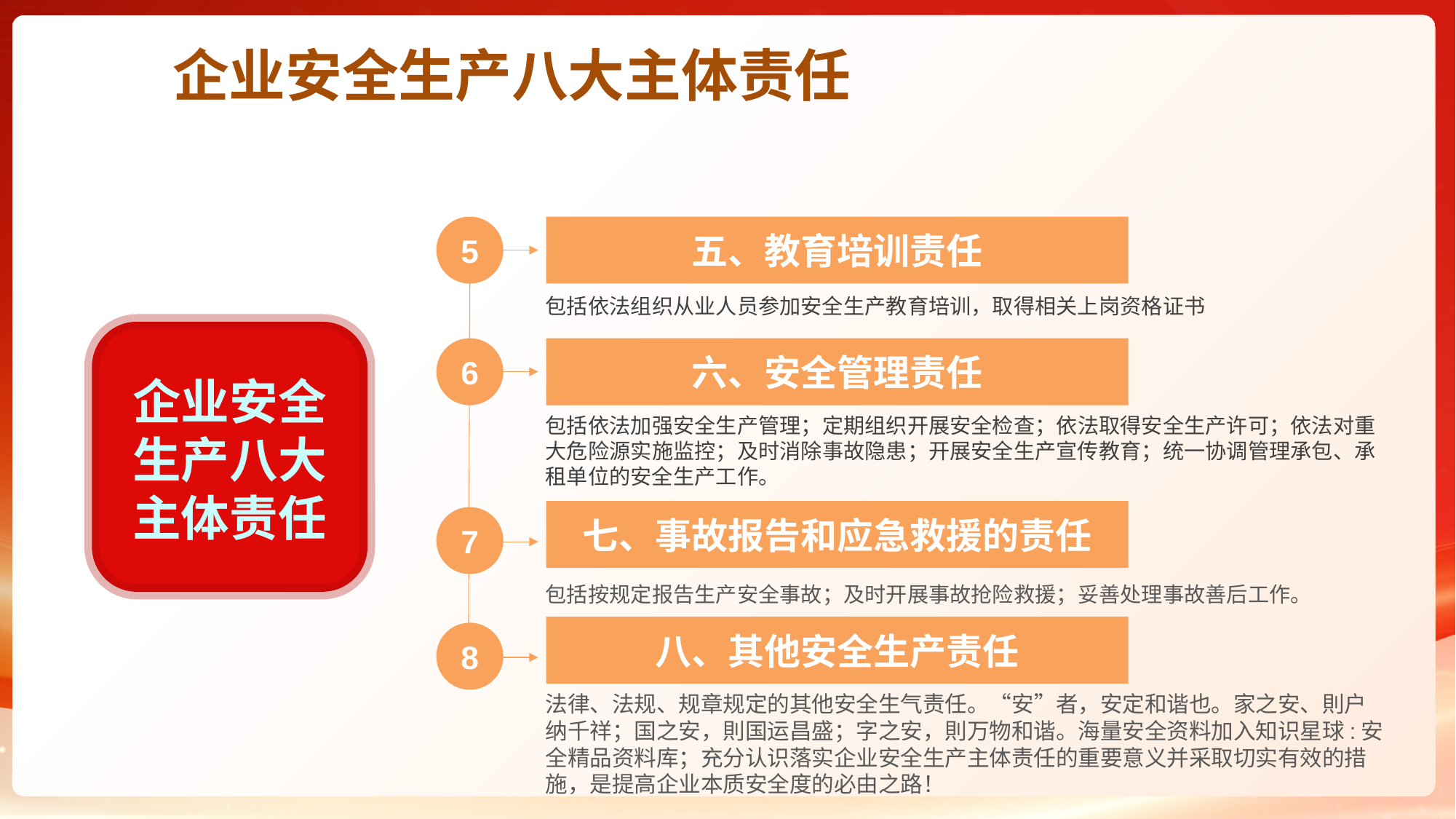

企业安全生产八大主体责任
5
五、教育培训责任
包括依法组织从业人员参加安全生产教育培训，取得相关上岗资格证书

6
六、安全管理责任
企业安全生产八大主体责任
包括依法加强安全生产管理；定期组织开展安全检查；依法取得安全生产许可；依法对重大危险源实施监控；及时消除事故隐患；开展安全生产宣传教育；统一协调管理承包、承租单位的安全生产工作。
七、事故报告和应急救援的责任
7
包括按规定报告生产安全事故；及时开展事故抢险救援；妥善处理事故善后工作。
八、其他安全生产责任
8
法律、法规、规章规定的其他安全生气责任。“安”者，安定和谐也。家之安、則户纳千祥；国之安，則国运昌盛；字之安，則万物和谐。海量安全资料加入知识星球:安全精品资料库；充分认识落实企业安全生产主体责任的重要意义并采取切实有效的措施，是提高企业本质安全度的必由之路！